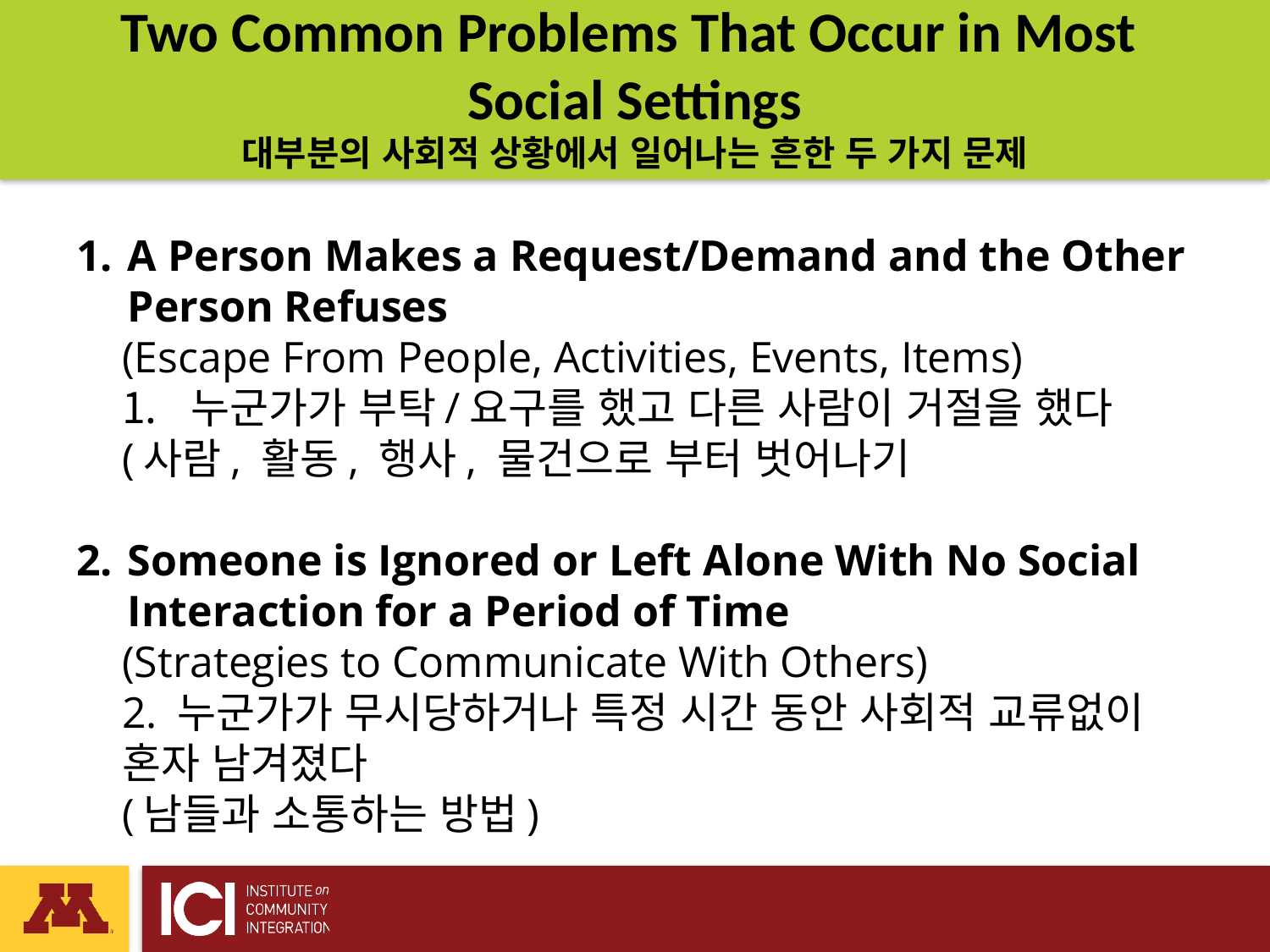

# Two Common Problems That Occur in Most Social Settings 대부분의 사회적 상황에서 일어나는 흔한 두 가지 문제
A Person Makes a Request/Demand and the Other Person Refuses
(Escape From People, Activities, Events, Items)
누군가가 부탁/요구를 했고 다른 사람이 거절을 했다
(사람, 활동, 행사, 물건으로 부터 벗어나기

Someone is Ignored or Left Alone With No Social Interaction for a Period of Time
(Strategies to Communicate With Others)
2. 누군가가 무시당하거나 특정 시간 동안 사회적 교류없이 혼자 남겨졌다
(남들과 소통하는 방법)